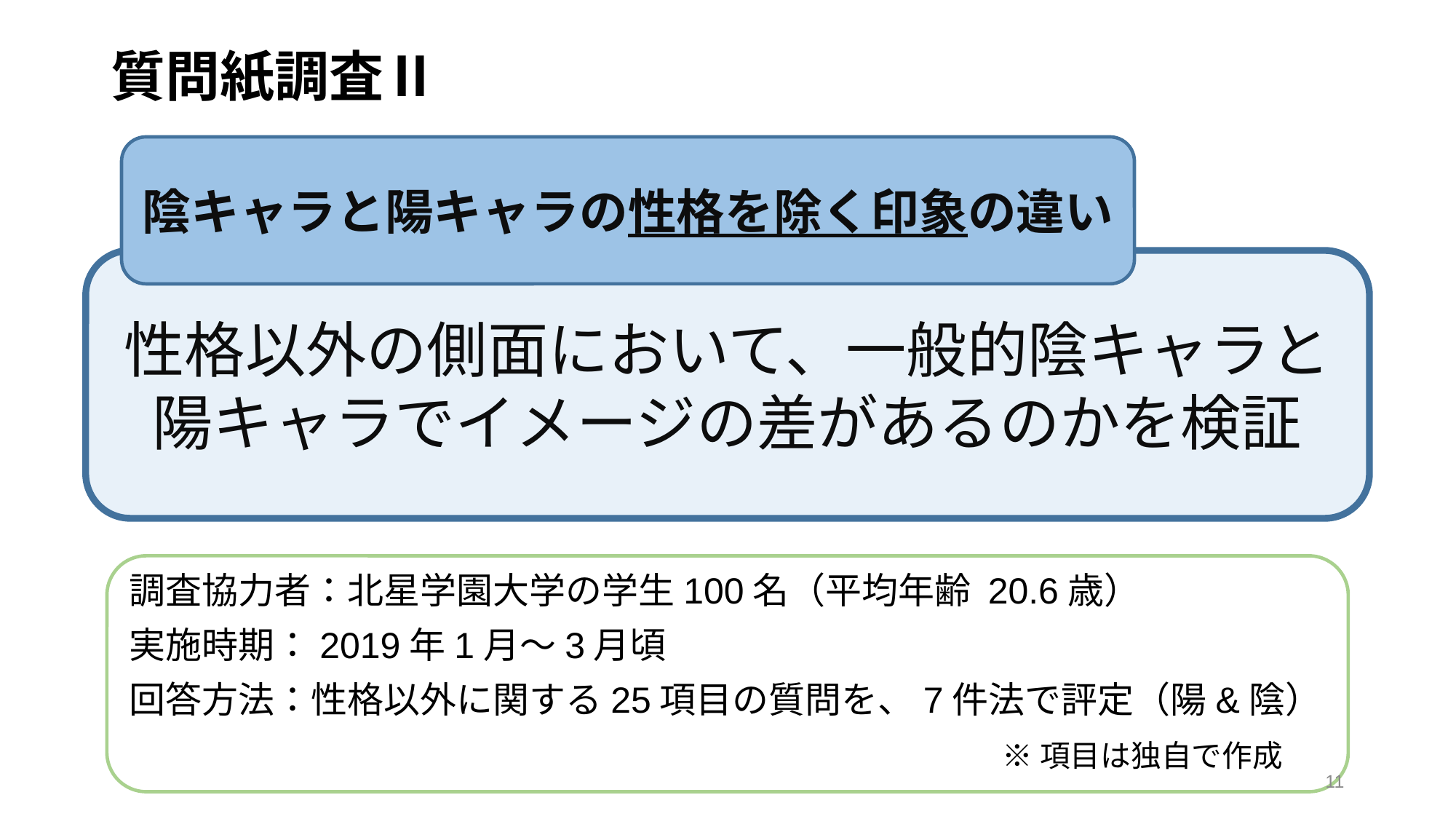

質問紙調査Ⅱ
陰キャラと陽キャラの性格を除く印象の違い

性格以外の側面において、一般的陰キャラと
陽キャラでイメージの差があるのかを検証
調査協力者：北星学園大学の学生100名（平均年齢 20.6歳）
実施時期：2019年1月～3月頃
回答方法：性格以外に関する25項目の質問を、7件法で評定（陽&陰）
								※項目は独自で作成
11